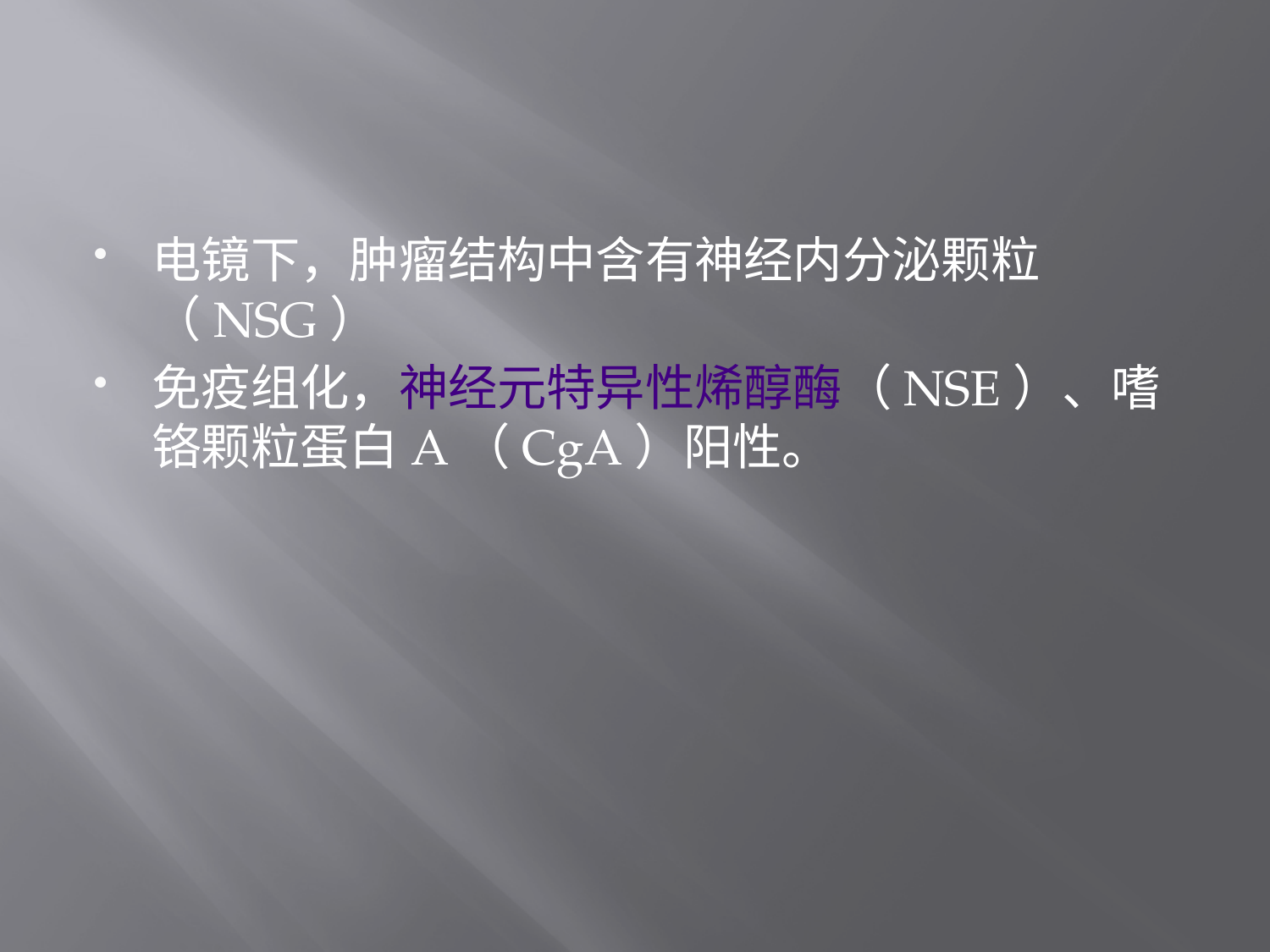

电镜下，肿瘤结构中含有神经内分泌颗粒（NSG）
免疫组化，神经元特异性烯醇酶（NSE）、嗜铬颗粒蛋白A（CgA）阳性。